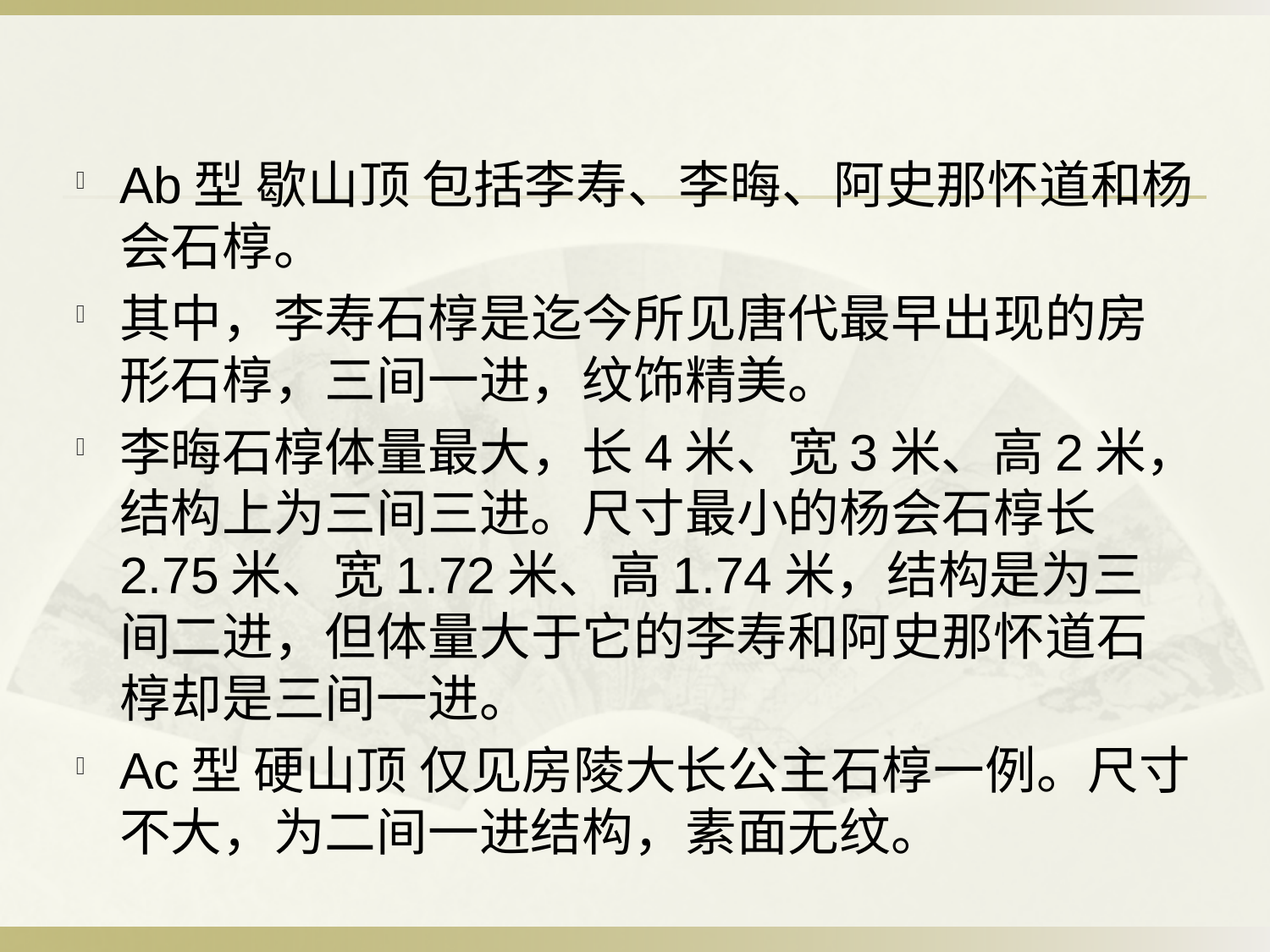

#
Ab型 歇山顶 包括李寿、李晦、阿史那怀道和杨会石椁。
其中，李寿石椁是迄今所见唐代最早出现的房形石椁，三间一进，纹饰精美。
李晦石椁体量最大，长4米、宽3米、高2米，结构上为三间三进。尺寸最小的杨会石椁长2.75米、宽1.72米、高1.74米，结构是为三间二进，但体量大于它的李寿和阿史那怀道石椁却是三间一进。
Ac型 硬山顶 仅见房陵大长公主石椁一例。尺寸不大，为二间一进结构，素面无纹。